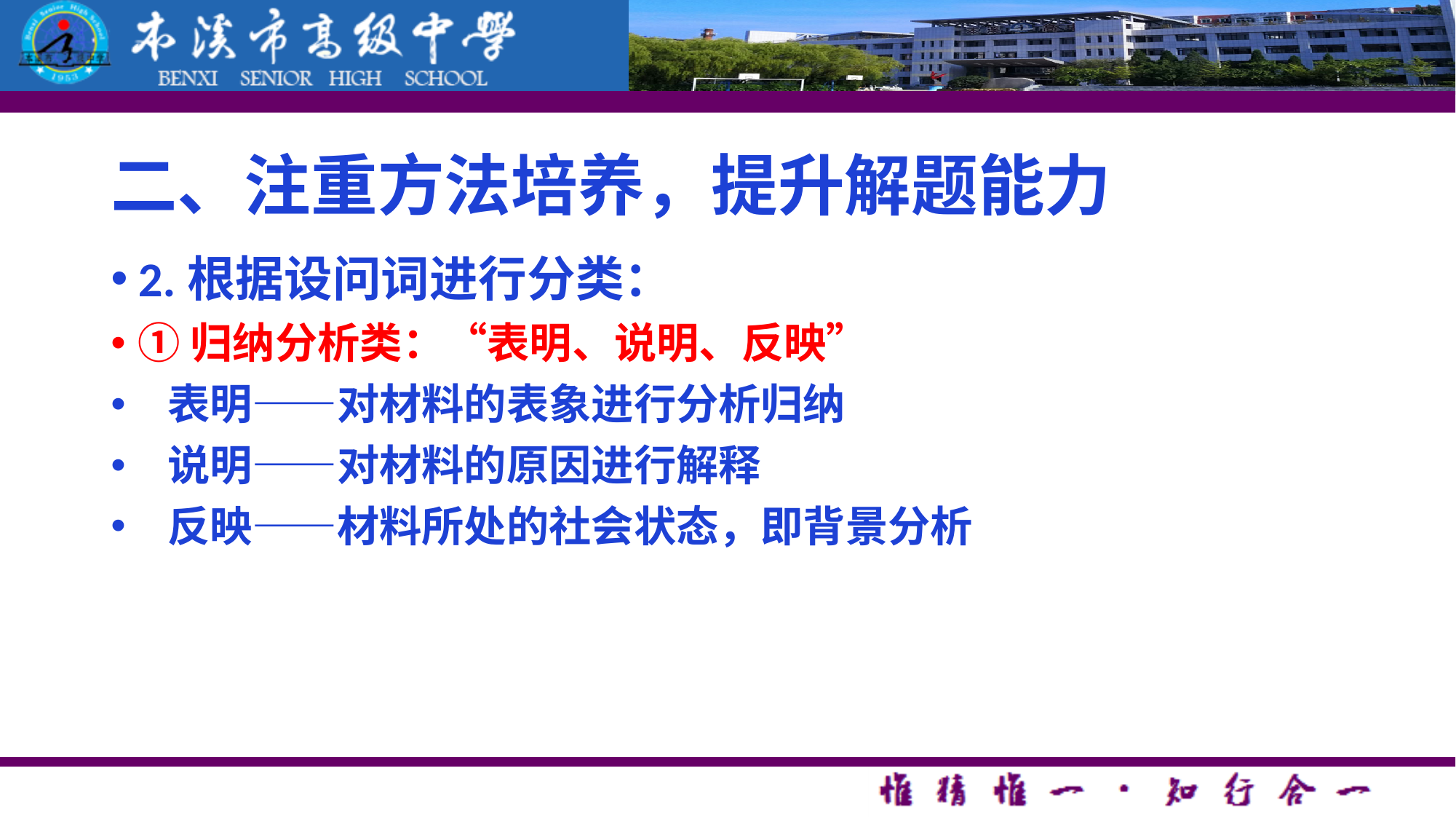

# 二、注重方法培养，提升解题能力
2.根据设问词进行分类：
①归纳分析类：“表明、说明、反映”
  表明——对材料的表象进行分析归纳
  说明——对材料的原因进行解释
  反映——材料所处的社会状态，即背景分析